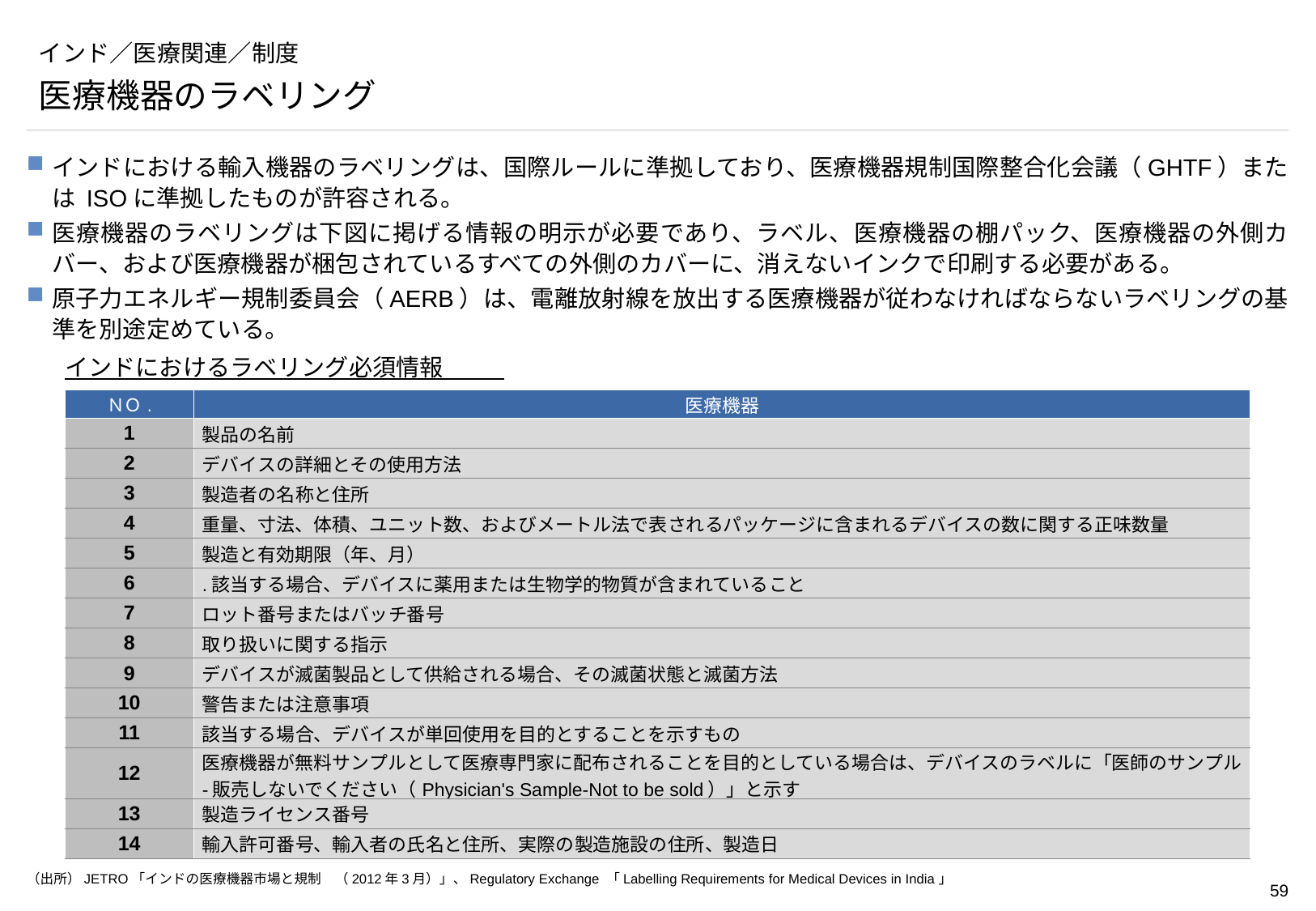

# インド／医療関連／制度
医療機器のラベリング
インドにおける輸入機器のラベリングは、国際ルールに準拠しており、医療機器規制国際整合化会議（GHTF）または ISOに準拠したものが許容される。
医療機器のラベリングは下図に掲げる情報の明示が必要であり、ラベル、医療機器の棚パック、医療機器の外側カバー、および医療機器が梱包されているすべての外側のカバーに、消えないインクで印刷する必要がある。
原子力エネルギー規制委員会（AERB）は、電離放射線を放出する医療機器が従わなければならないラベリングの基準を別途定めている。
インドにおけるラベリング必須情報
| ＮＯ. | 医療機器 |
| --- | --- |
| 1 | 製品の名前 |
| 2 | デバイスの詳細とその使用方法 |
| 3 | 製造者の名称と住所 |
| 4 | 重量、寸法、体積、ユニット数、およびメートル法で表されるパッケージに含まれるデバイスの数に関する正味数量 |
| 5 | 製造と有効期限（年、月） |
| 6 | .該当する場合、デバイスに薬用または生物学的物質が含まれていること |
| 7 | ロット番号またはバッチ番号 |
| 8 | 取り扱いに関する指示 |
| 9 | デバイスが滅菌製品として供給される場合、その滅菌状態と滅菌方法 |
| 10 | 警告または注意事項 |
| 11 | 該当する場合、デバイスが単回使用を目的とすることを示すもの |
| 12 | 医療機器が無料サンプルとして医療専門家に配布されることを目的としている場合は、デバイスのラベルに「医師のサンプル-販売しないでください（Physician's Sample-Not to be sold）」と示す |
| 13 | 製造ライセンス番号 |
| 14 | 輸入許可番号、輸入者の氏名と住所、実際の製造施設の住所、製造日 |
（出所）JETRO「インドの医療機器市場と規制　（2012年3月）」、Regulatory Exchange 「Labelling Requirements for Medical Devices in India」